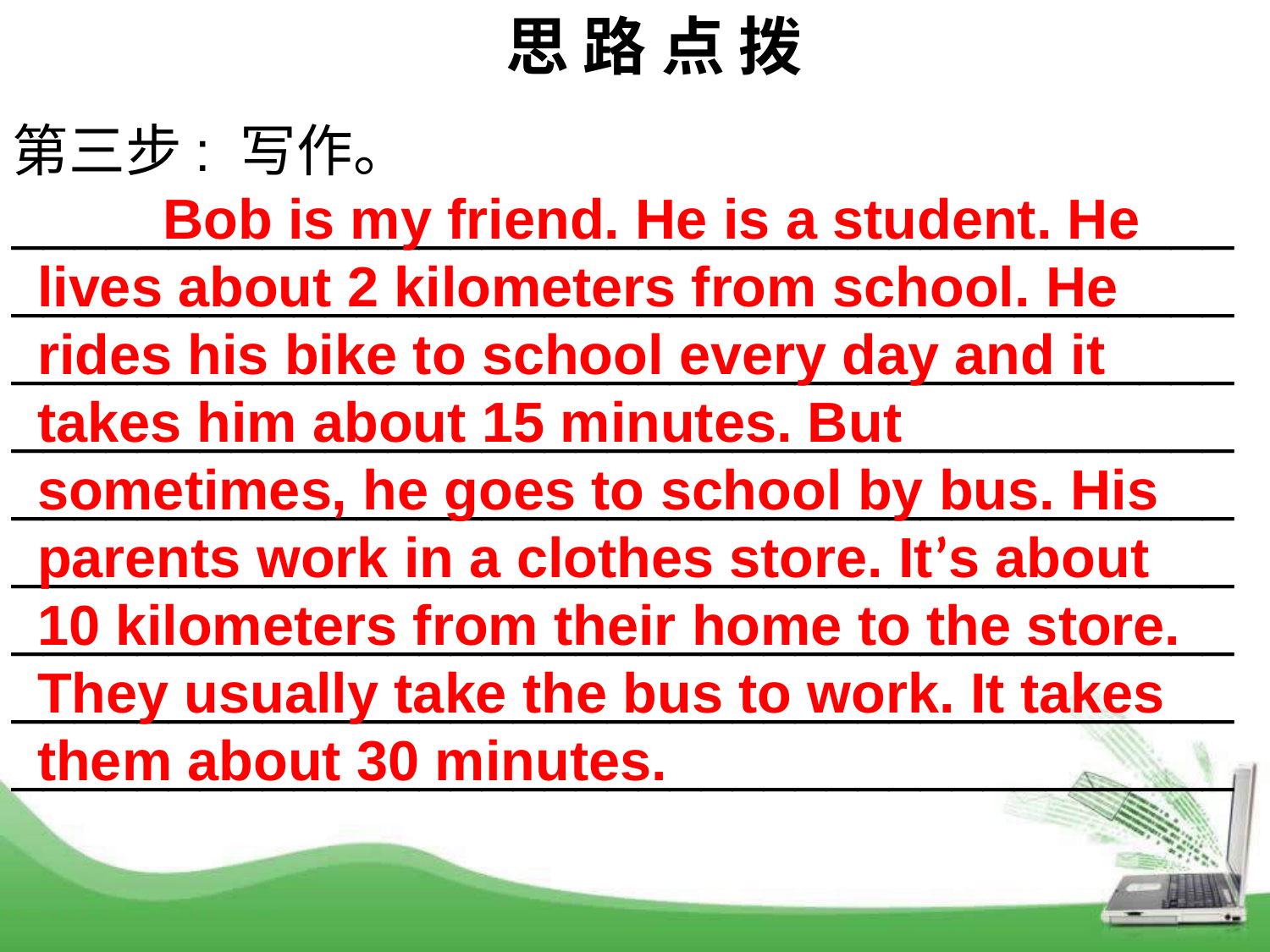

思 路 点 拨
第三步: 写作。
______________________________________________________________________________
______________________________________________________________________________
______________________________________________________________________________
______________________________________________________________________________
_______________________________________
        Bob is my friend. He is a student. He lives about 2 kilometers from school. He rides his bike to school every day and it takes him about 15 minutes. But sometimes, he goes to school by bus. His parents work in a clothes store. It’s about 10 kilometers from their home to the store. They usually take the bus to work. It takes them about 30 minutes.